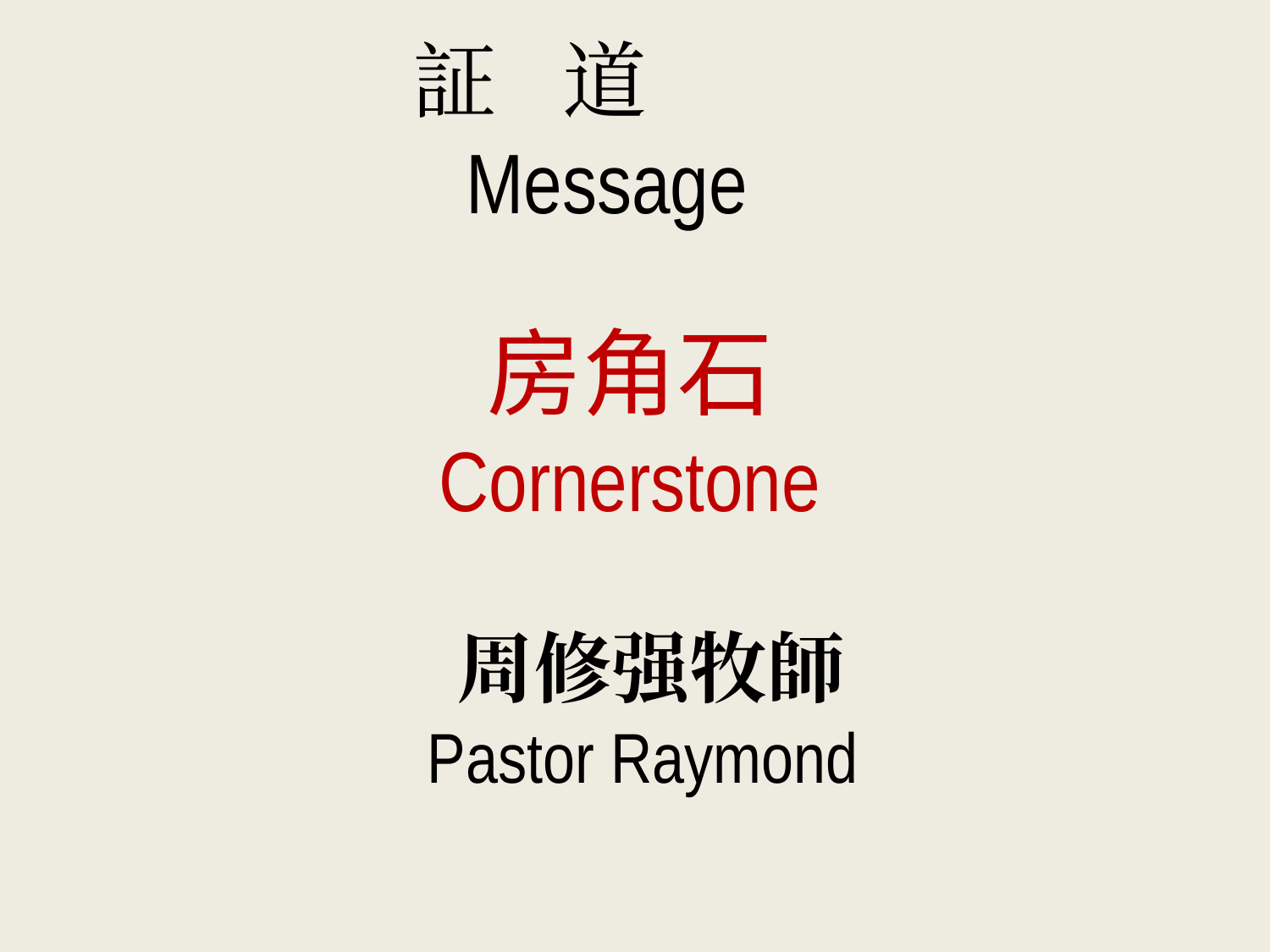

証   道
Message
房角石
Cornerstone
周修强牧師
Pastor Raymond